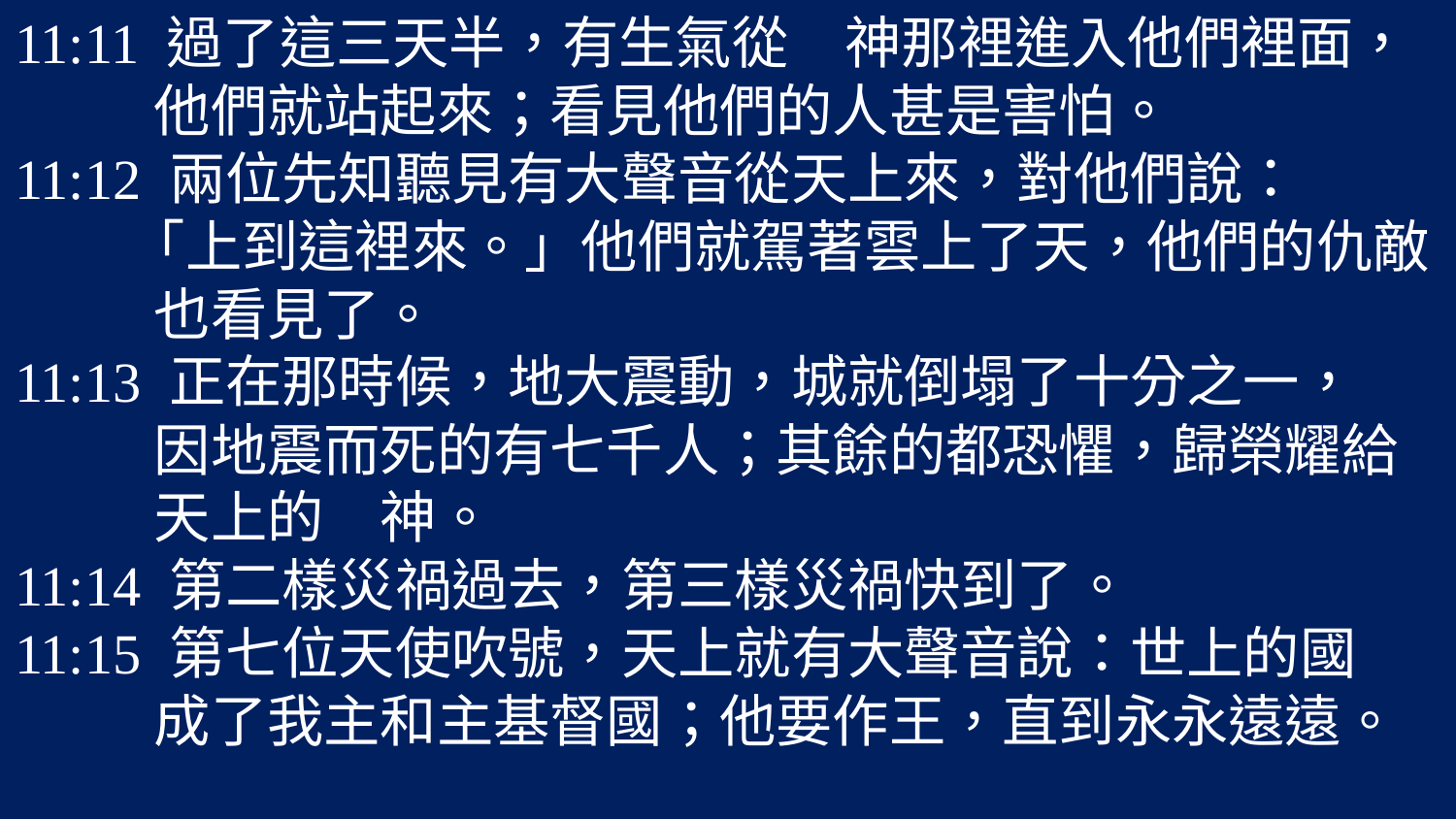

11:11 過了這三天半，有生氣從　神那裡進入他們裡面，
          他們就站起來；看見他們的人甚是害怕。
11:12 兩位先知聽見有大聲音從天上來，對他們說：
        「上到這裡來。」他們就駕著雲上了天，他們的仇敵
          也看見了。
11:13 正在那時候，地大震動，城就倒塌了十分之一，
          因地震而死的有七千人；其餘的都恐懼，歸榮耀給
          天上的　神。
11:14 第二樣災禍過去，第三樣災禍快到了。
11:15 第七位天使吹號，天上就有大聲音說：世上的國
          成了我主和主基督國；他要作王，直到永永遠遠。